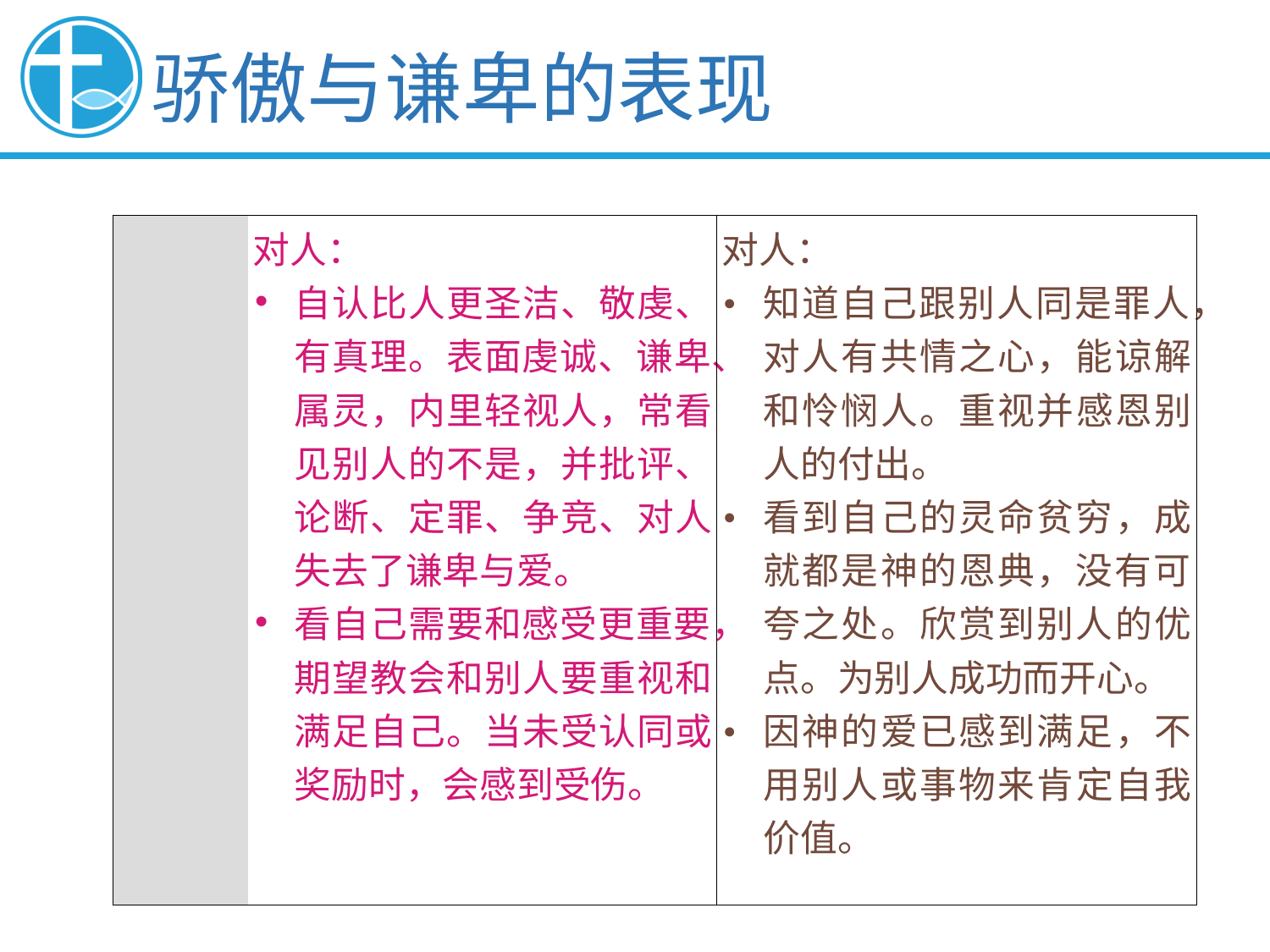

# 骄傲与谦卑的表现
|  | 对人： 自认比人更圣洁、敬虔、有真理。表面虔诚、谦卑、属灵，内里轻视人，常看见别人的不是，并批评、论断、定罪、争竞、对人失去了谦卑与爱。 看自己需要和感受更重要，期望教会和别人要重视和满足自己。当未受认同或奖励时，会感到受伤。 | 对人： 知道自己跟别人同是罪人，对人有共情之心，能谅解和怜悯人。重视并感恩别人的付出。 看到自己的灵命贫穷，成就都是神的恩典，没有可夸之处。欣赏到别人的优点。为别人成功而开心。 因神的爱已感到满足，不用别人或事物来肯定自我价值。 |
| --- | --- | --- |